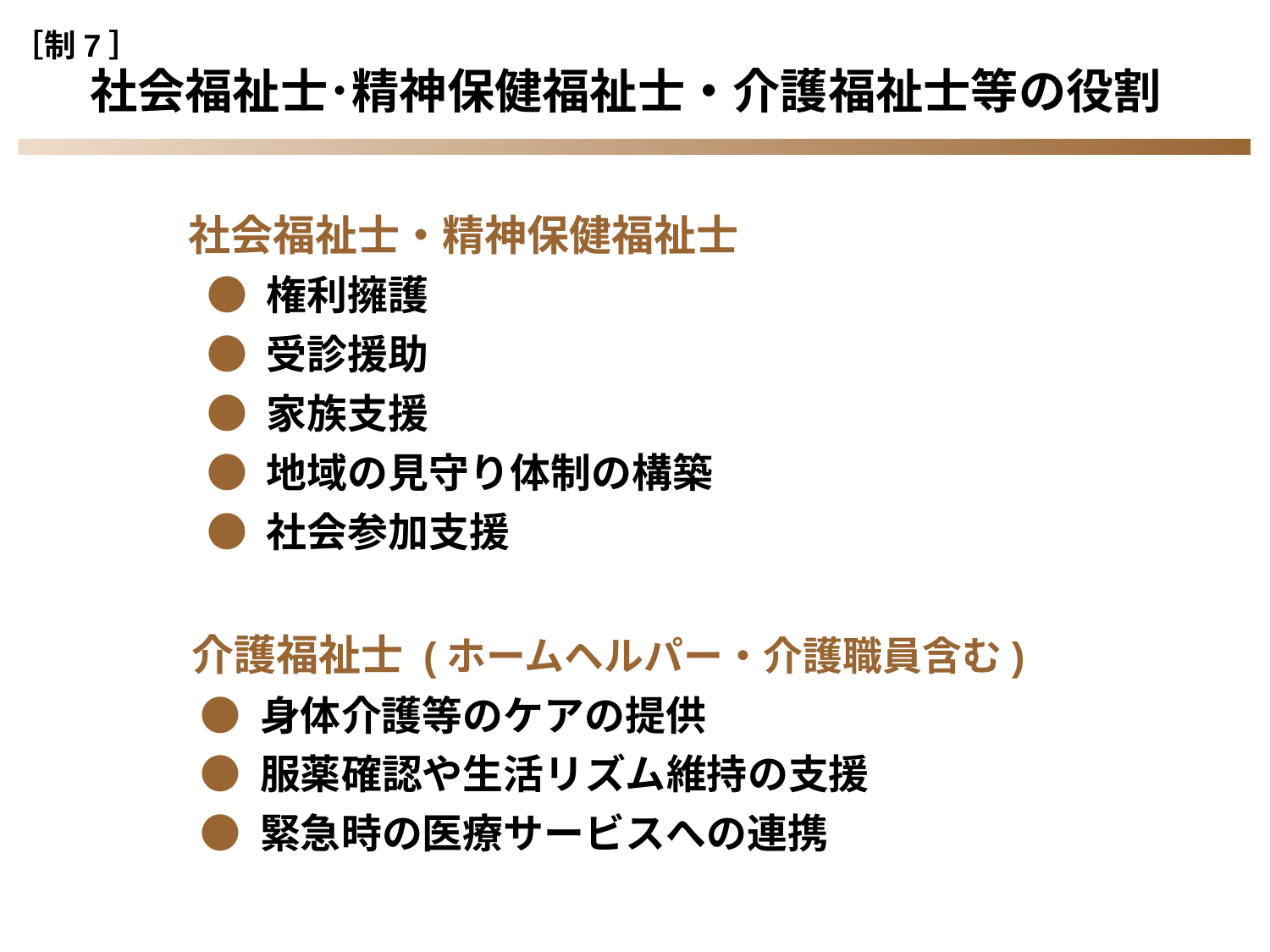

［制7］
社会福祉士･精神保健福祉士・介護福祉士等の役割

社会福祉士・精神保健福祉士
  ● 権利擁護
  ● 受診援助
  ● 家族支援
  ● 地域の見守り体制の構築
  ● 社会参加支援
 介護福祉士 (ホームヘルパー・介護職員含む)
   ● 身体介護等のケアの提供
   ● 服薬確認や生活リズム維持の支援
   ● 緊急時の医療サービスへの連携